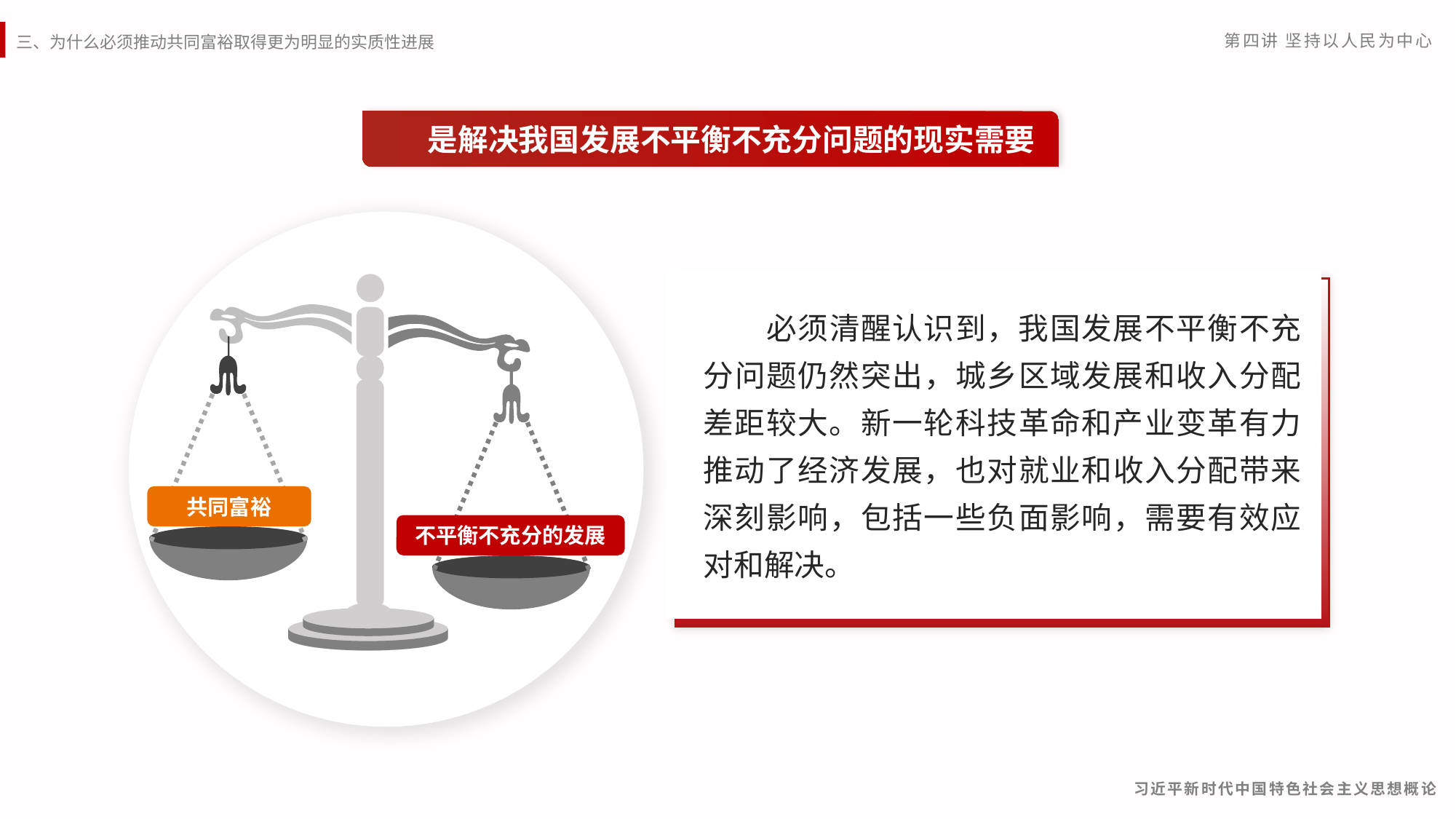

是解决我国发展不平衡不充分问题的现实需要

共同富裕
不平衡不充分的发展
　　必须清醒认识到，我国发展不平衡不充分问题仍然突出，城乡区域发展和收入分配差距较大。新一轮科技革命和产业变革有力推动了经济发展，也对就业和收入分配带来深刻影响，包括一些负面影响，需要有效应对和解决。